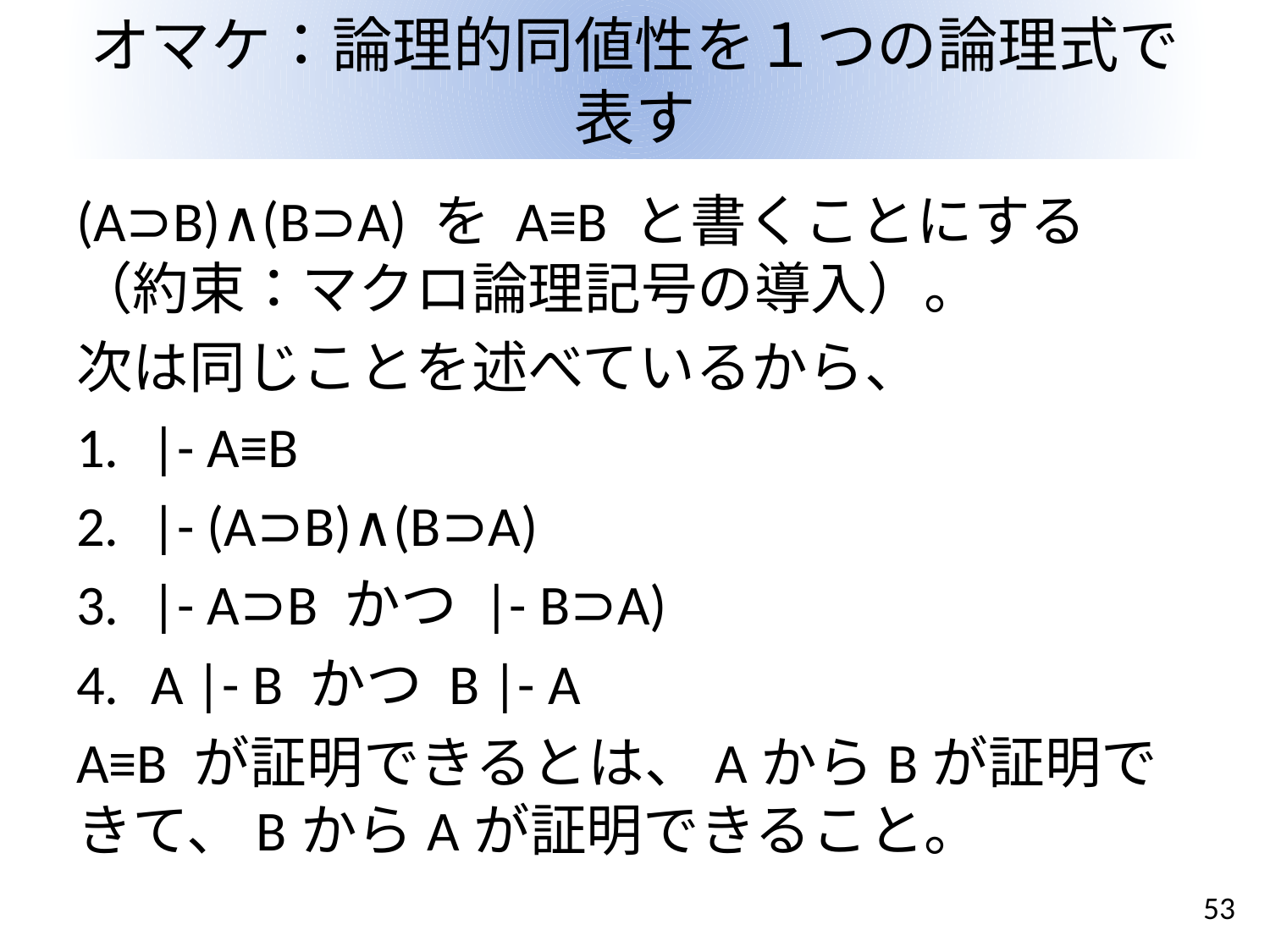

# オマケ：論理的同値性を１つの論理式で表す
(A⊃B)∧(B⊃A) を A≡B と書くことにする（約束：マクロ論理記号の導入）。
次は同じことを述べているから、
|- A≡B
|- (A⊃B)∧(B⊃A)
|- A⊃B かつ |- B⊃A)
A |- B かつ B |- A
A≡B が証明できるとは、AからBが証明できて、BからAが証明できること。

53